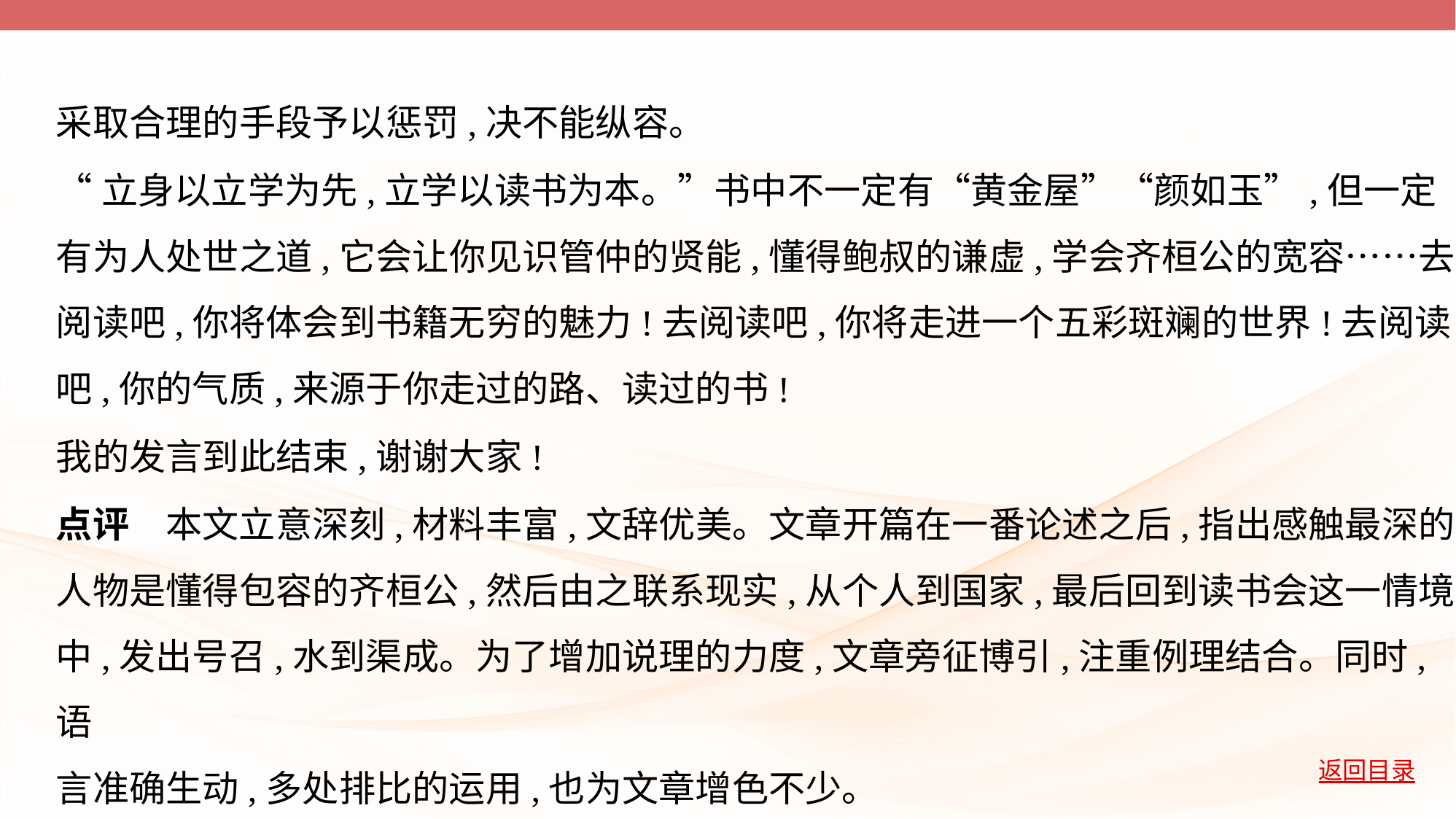

采取合理的手段予以惩罚,决不能纵容。
“立身以立学为先,立学以读书为本。”书中不一定有“黄金屋”“颜如玉”,但一定
有为人处世之道,它会让你见识管仲的贤能,懂得鲍叔的谦虚,学会齐桓公的宽容……去
阅读吧,你将体会到书籍无穷的魅力!去阅读吧,你将走进一个五彩斑斓的世界!去阅读
吧,你的气质,来源于你走过的路、读过的书!
我的发言到此结束,谢谢大家!
点评　本文立意深刻,材料丰富,文辞优美。文章开篇在一番论述之后,指出感触最深的
人物是懂得包容的齐桓公,然后由之联系现实,从个人到国家,最后回到读书会这一情境
中,发出号召,水到渠成。为了增加说理的力度,文章旁征博引,注重例理结合。同时,语
言准确生动,多处排比的运用,也为文章增色不少。